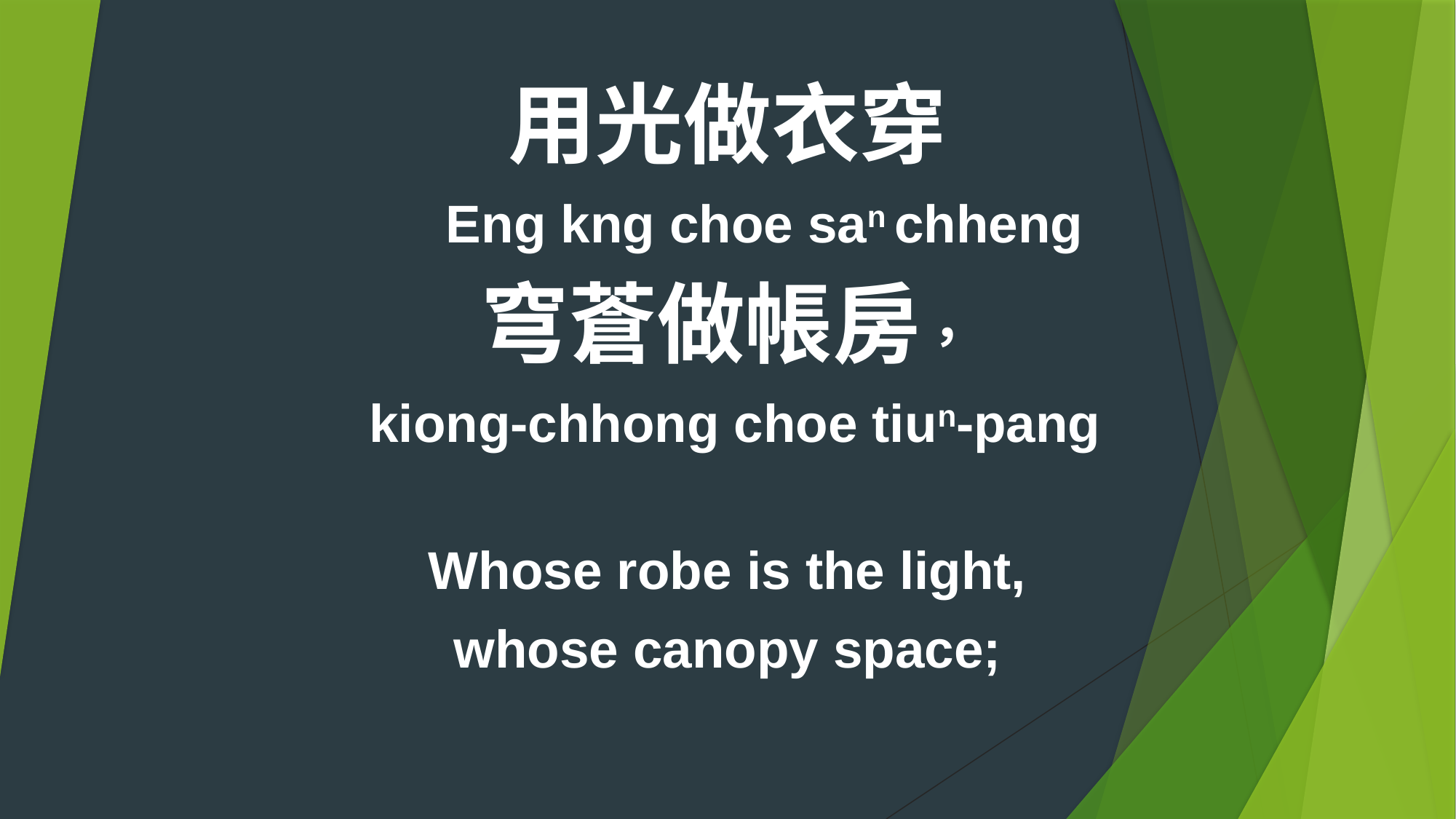

用光做衣穿
     Eng kng choe san chheng
穹蒼做帳房，
 kiong-chhong choe tiun-pang

Whose robe is the light,
whose canopy space;